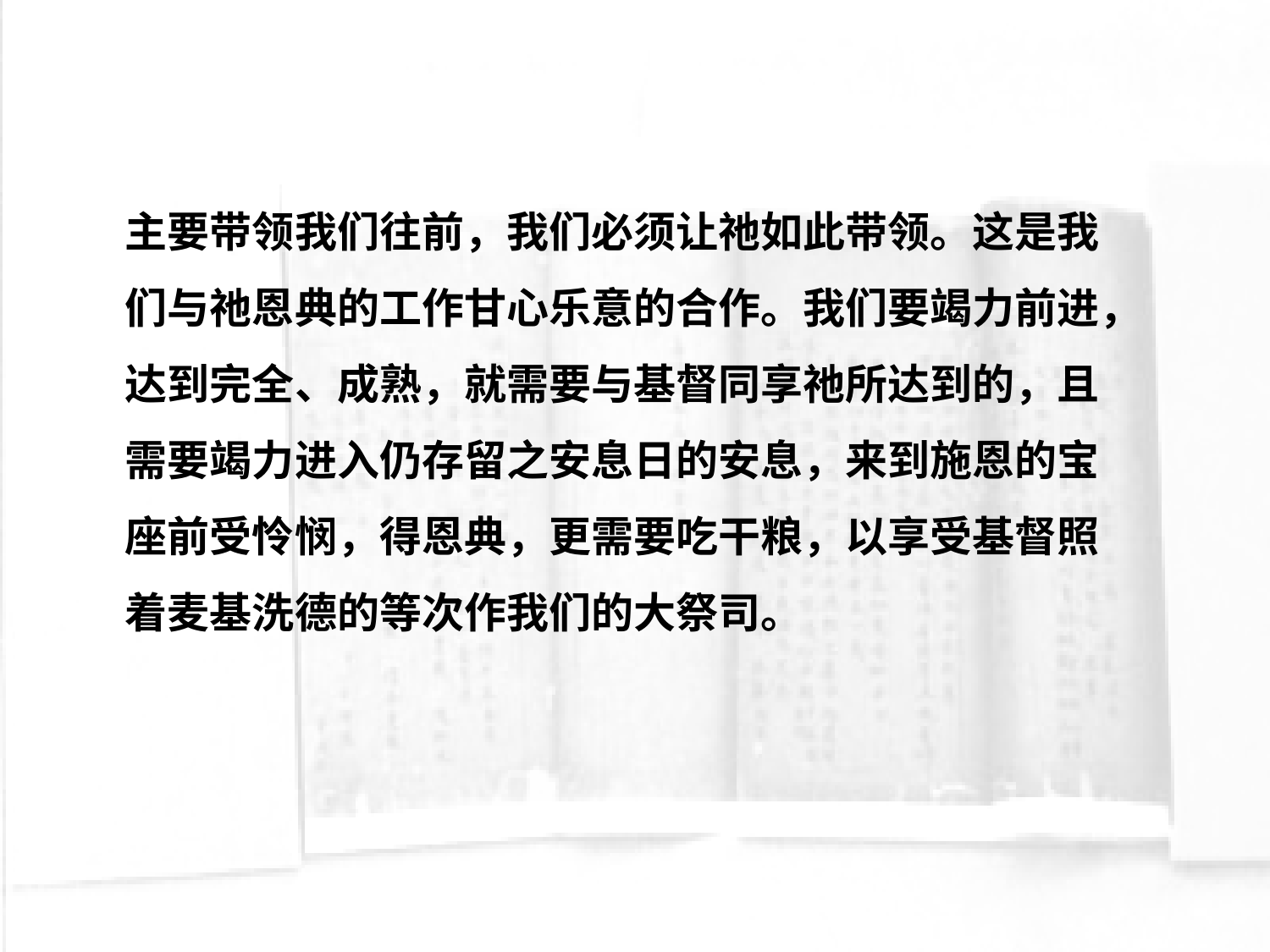

主要带领我们往前，我们必须让祂如此带领。这是我们与祂恩典的工作甘心乐意的合作。我们要竭力前进，达到完全、成熟，就需要与基督同享祂所达到的，且需要竭力进入仍存留之安息日的安息，来到施恩的宝座前受怜悯，得恩典，更需要吃干粮，以享受基督照着麦基洗德的等次作我们的大祭司。